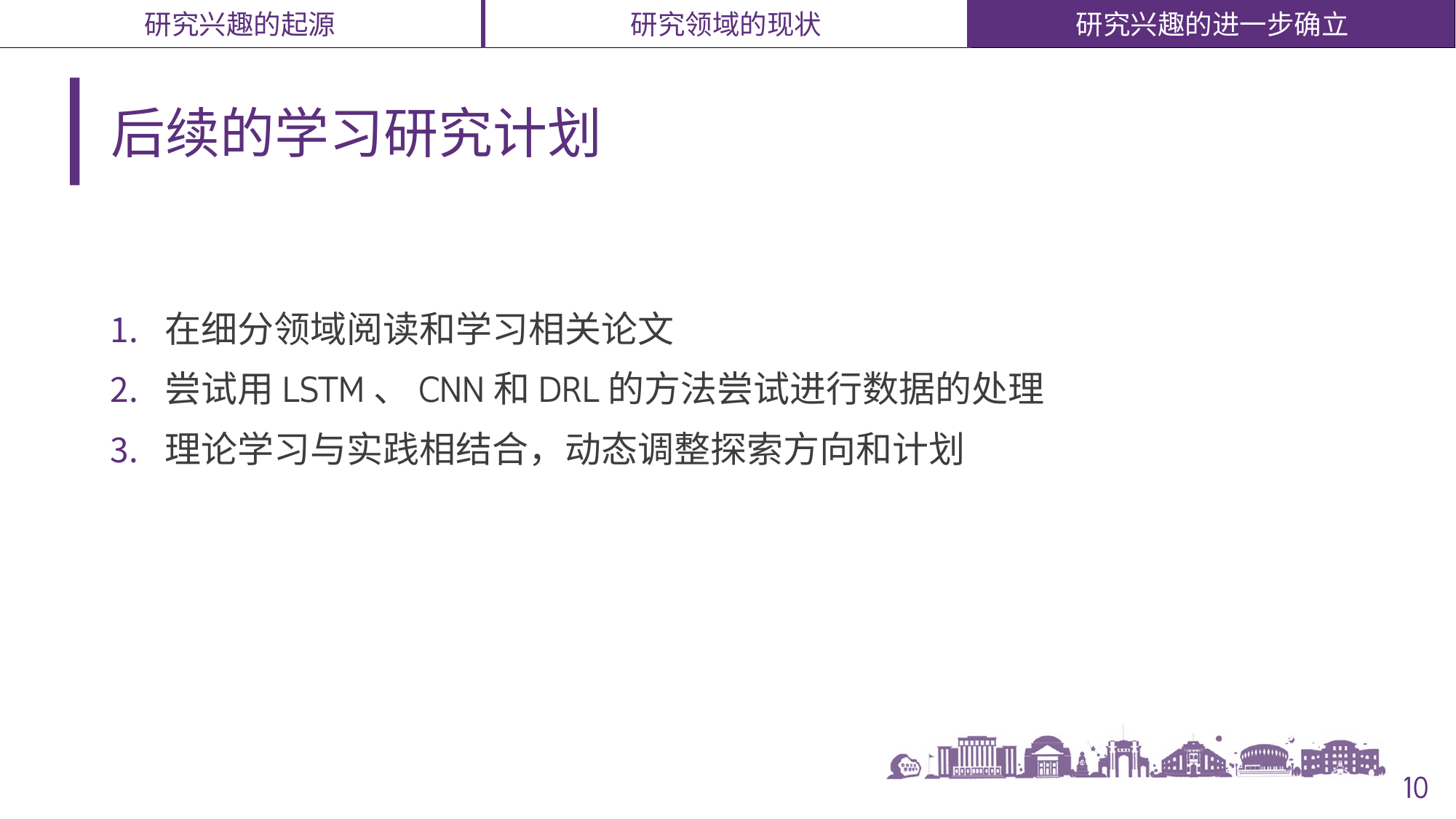

# 后续的学习研究计划
在细分领域阅读和学习相关论文
尝试用LSTM、CNN和DRL的方法尝试进行数据的处理
理论学习与实践相结合，动态调整探索方向和计划
10